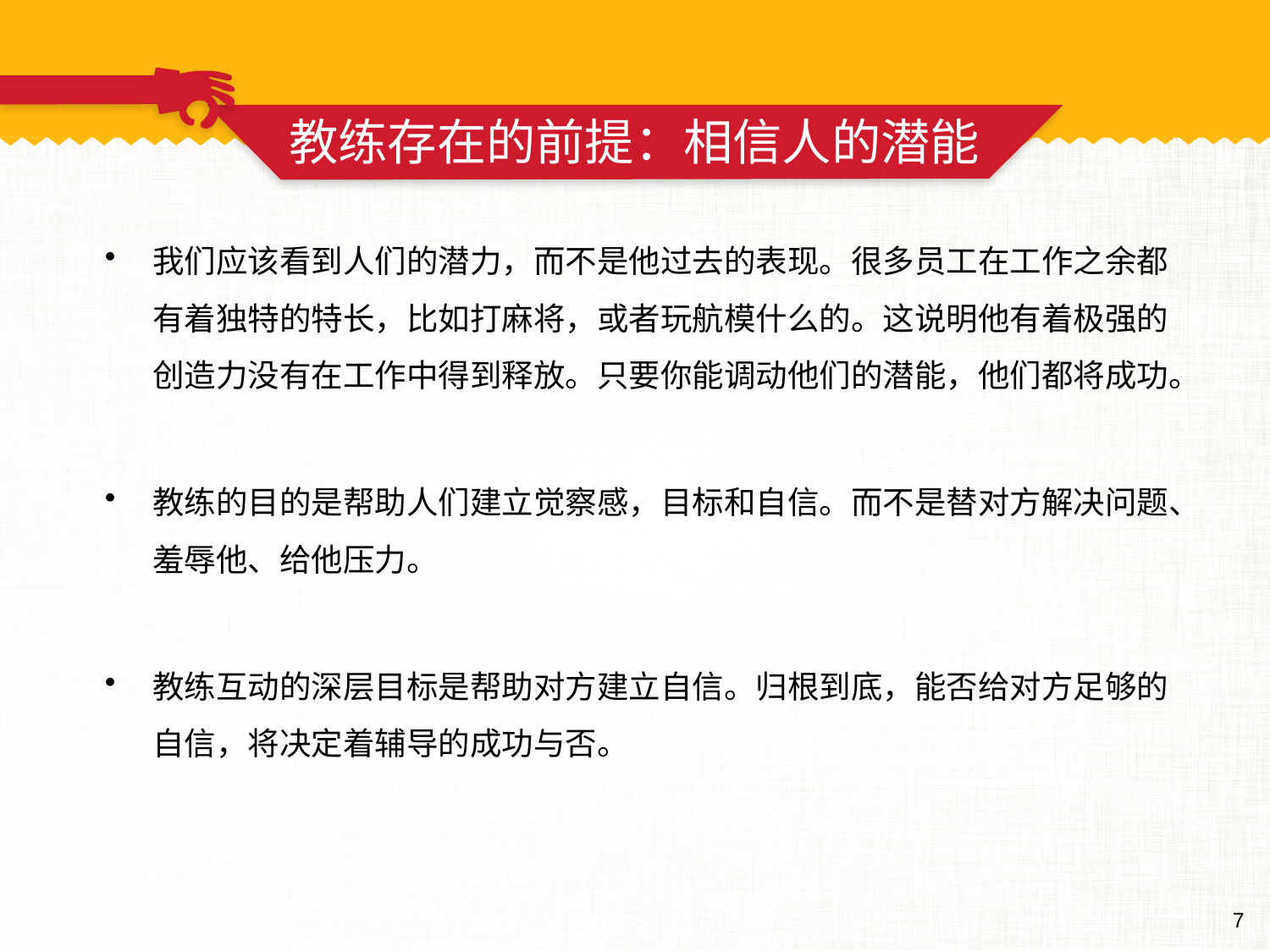

# 教练存在的前提：相信人的潜能
我们应该看到人们的潜力，而不是他过去的表现。很多员工在工作之余都有着独特的特长，比如打麻将，或者玩航模什么的。这说明他有着极强的创造力没有在工作中得到释放。只要你能调动他们的潜能，他们都将成功。

教练的目的是帮助人们建立觉察感，目标和自信。而不是替对方解决问题、羞辱他、给他压力。

教练互动的深层目标是帮助对方建立自信。归根到底，能否给对方足够的自信，将决定着辅导的成功与否。